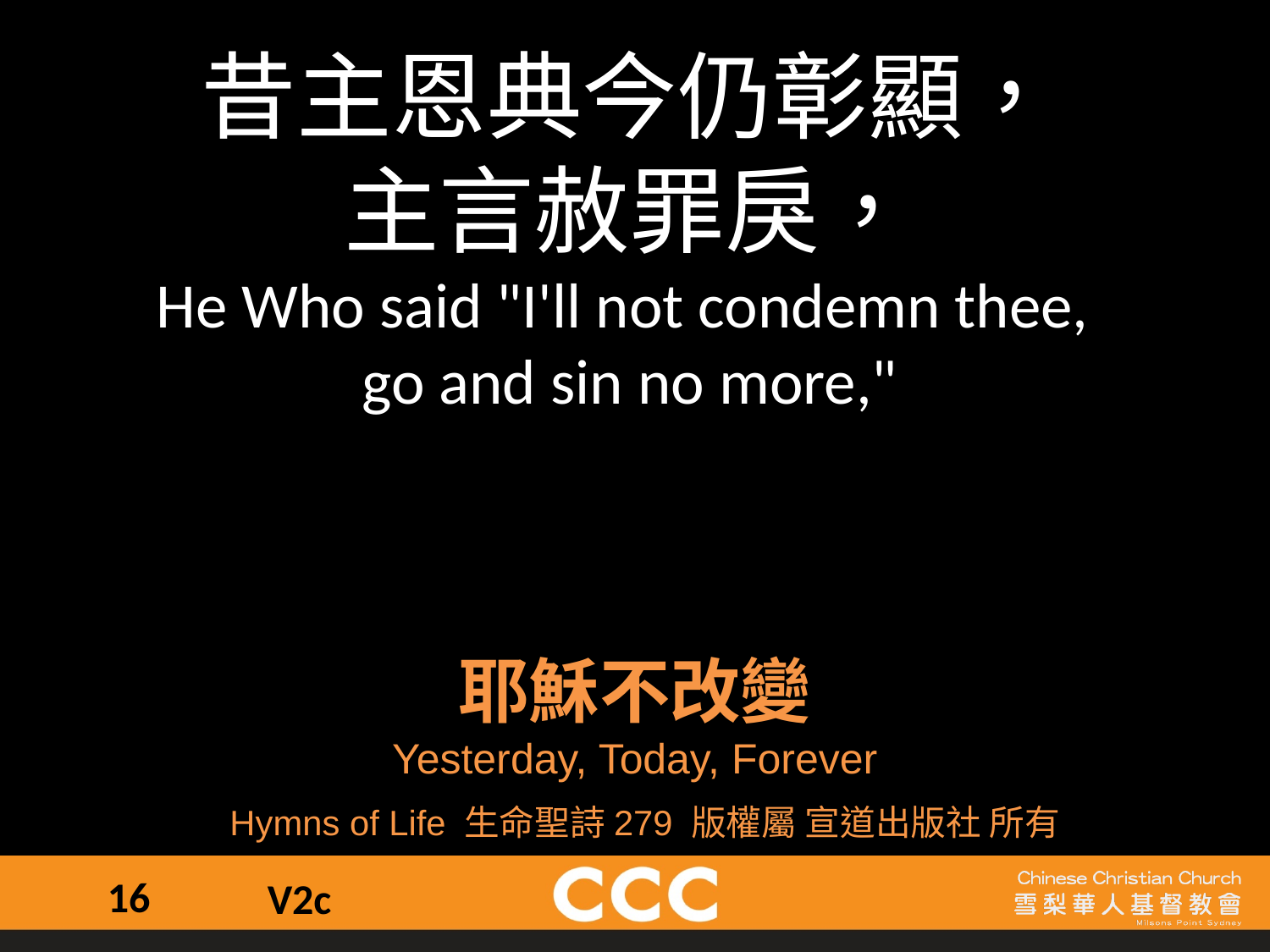

昔主恩典今仍彰顯，
主言赦罪戾，
He Who said "I'll not condemn thee,
go and sin no more,"
耶穌不改變
Yesterday, Today, Forever
Hymns of Life 生命聖詩279 版權屬 宣道出版社 所有
16
V2c